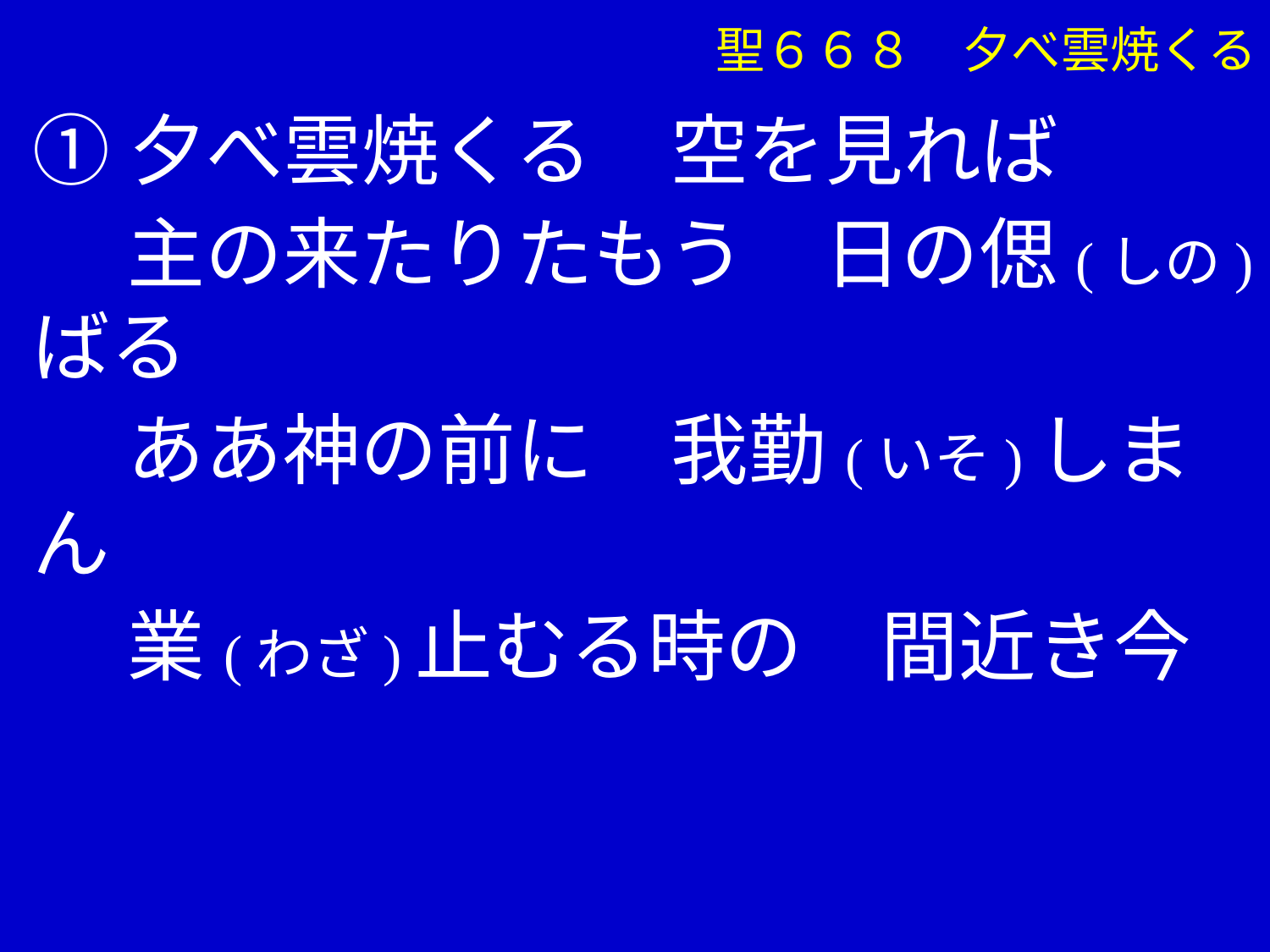

①夕べ雲焼くる　空を見れば
　 主の来たりたもう　日の偲(しの)ばる
　 ああ神の前に　我勤(いそ)しまん
　 業(わざ)止むる時の　間近き今
  聖６６８　夕べ雲焼くる